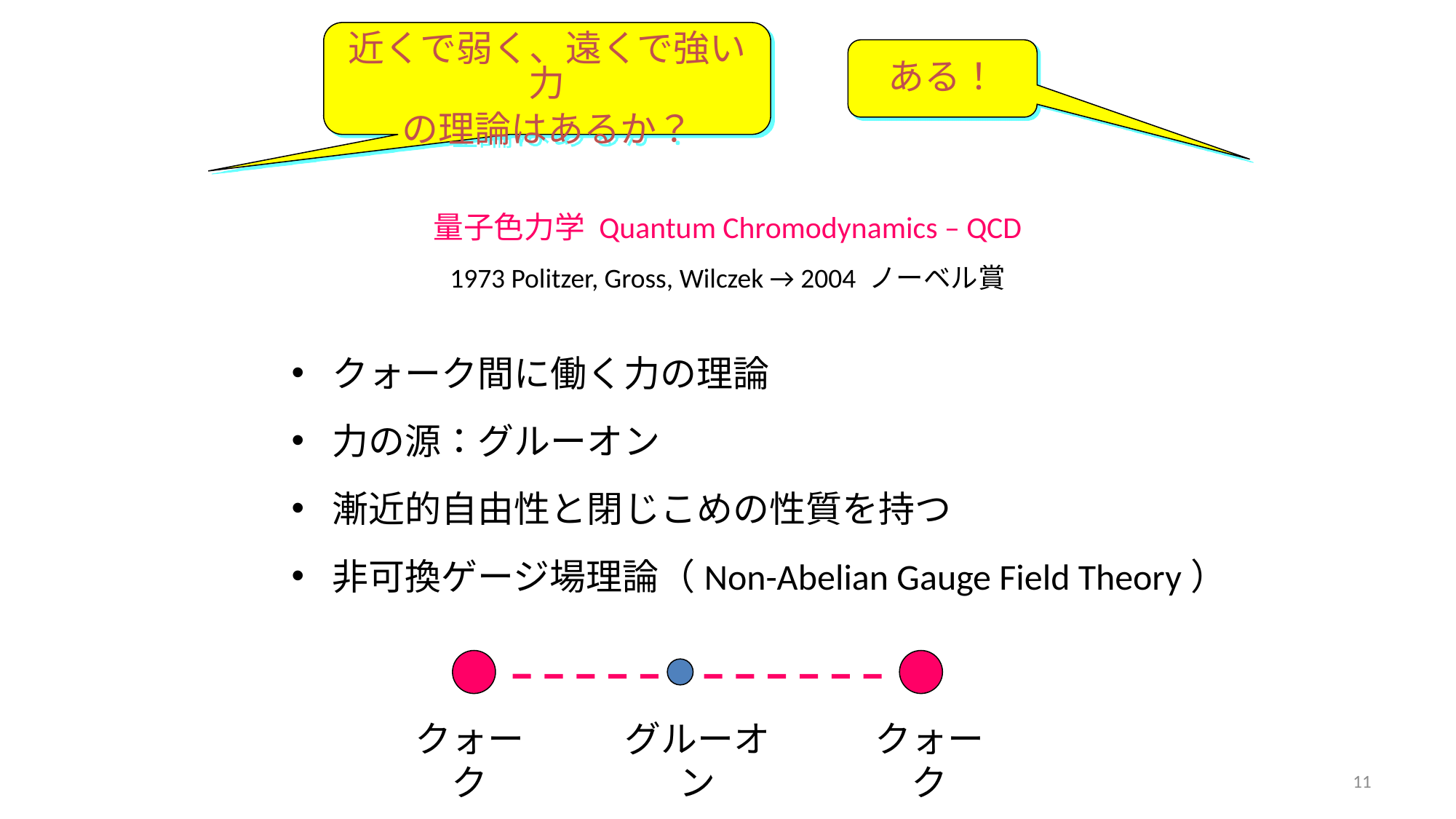

近くで弱く、遠くで強い力
の理論はあるか？

ある！

# 量子色力学 Quantum Chromodynamics – QCD 1973 Politzer, Gross, Wilczek → 2004 ノーベル賞
クォーク間に働く力の理論
力の源：グルーオン
漸近的自由性と閉じこめの性質を持つ
非可換ゲージ場理論（Non-Abelian Gauge Field Theory）

クォーク
グルーオン
クォーク
11